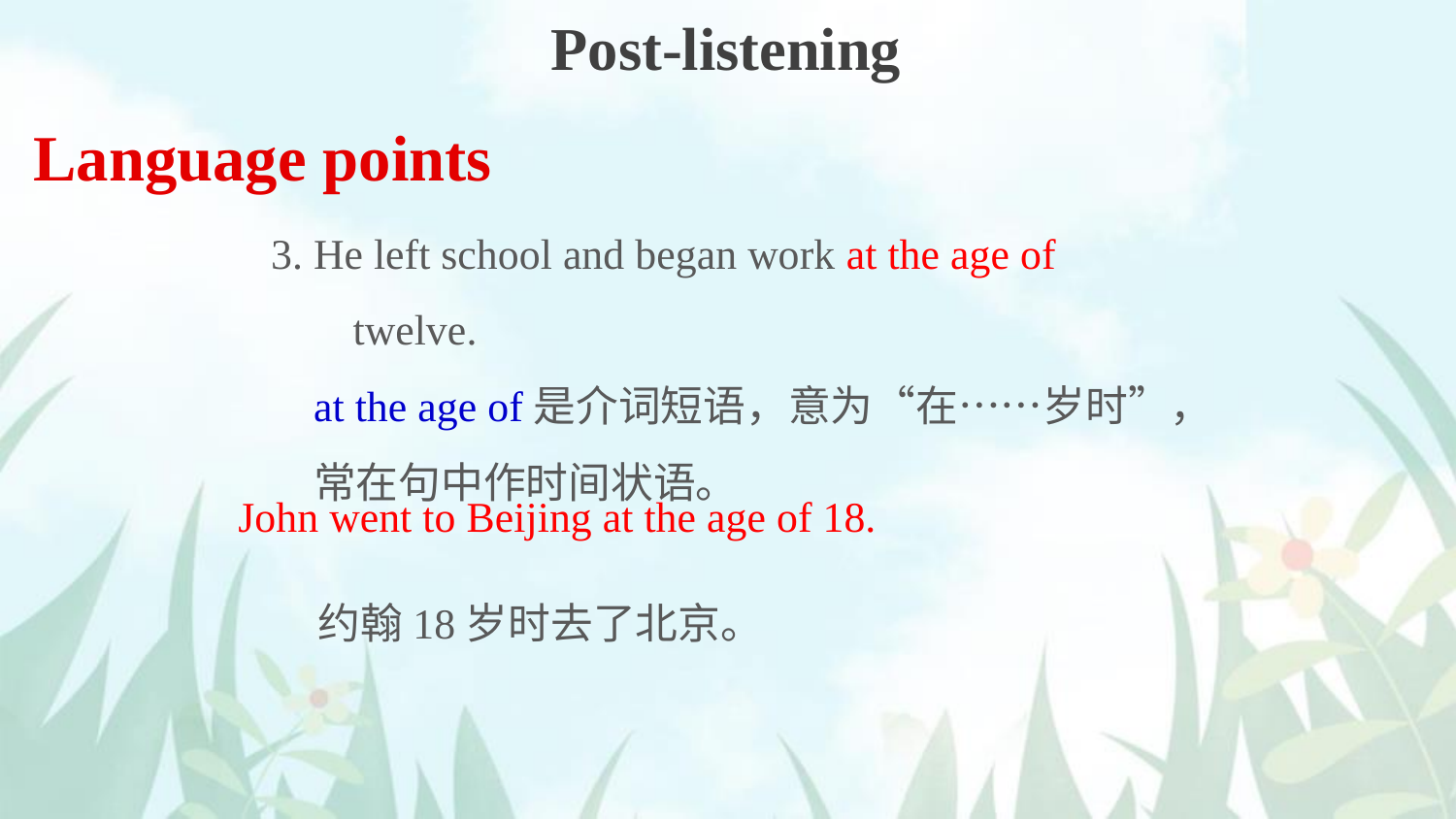

Post-listening
Language points
3. He left school and began work at the age of twelve.
    at the age of是介词短语，意为“在……岁时”，常在句中作时间状语。

John went to Beijing at the age of 18.
约翰18岁时去了北京。